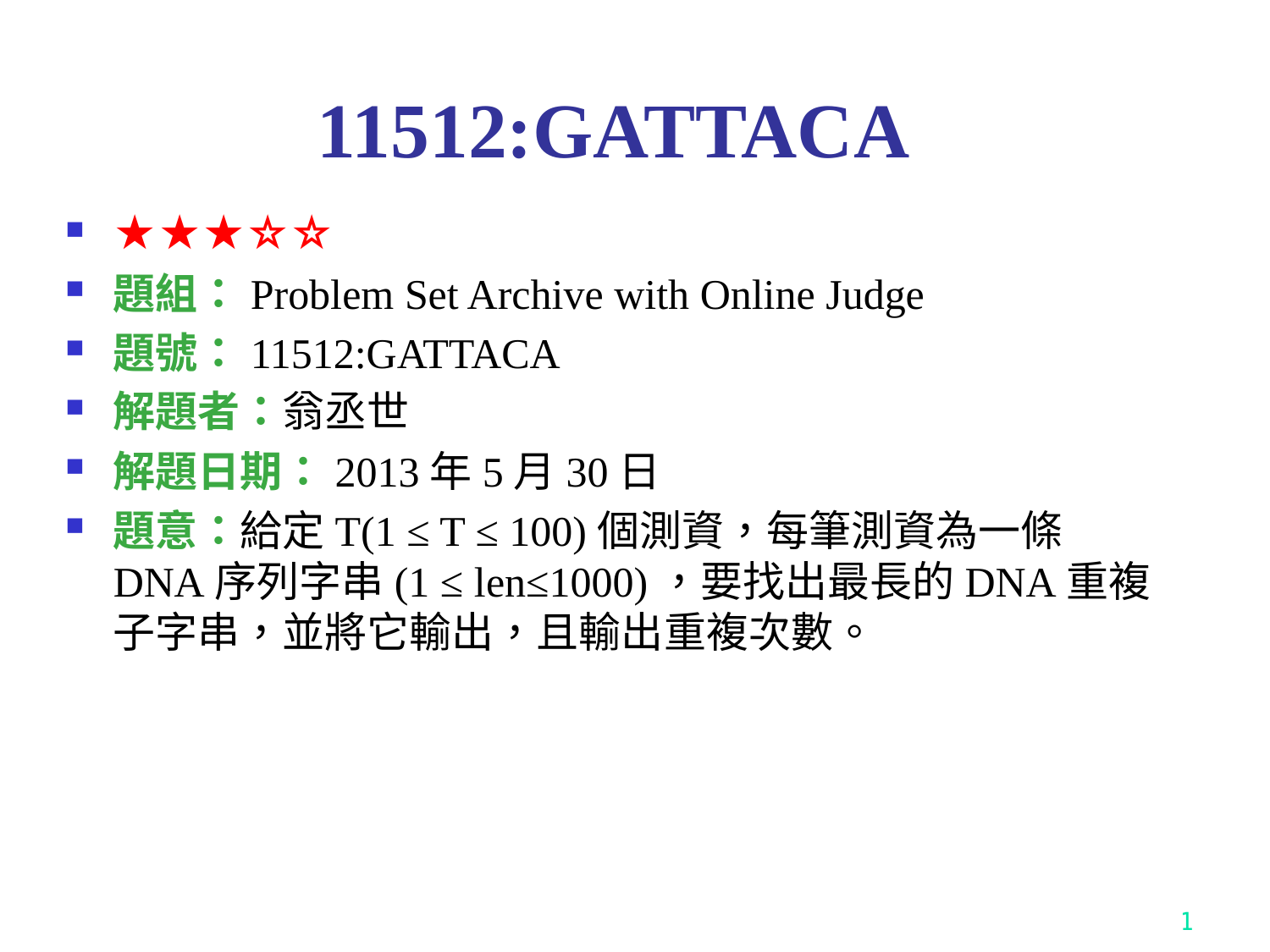

# 11512:GATTACA
★★★☆☆
題組：Problem Set Archive with Online Judge
題號：11512:GATTACA
解題者：翁丞世
解題日期：2013年5月30日
題意：給定T(1 ≤ T ≤ 100)個測資，每筆測資為一條DNA序列字串(1 ≤ len≤1000)，要找出最長的DNA重複子字串，並將它輸出，且輸出重複次數。
1